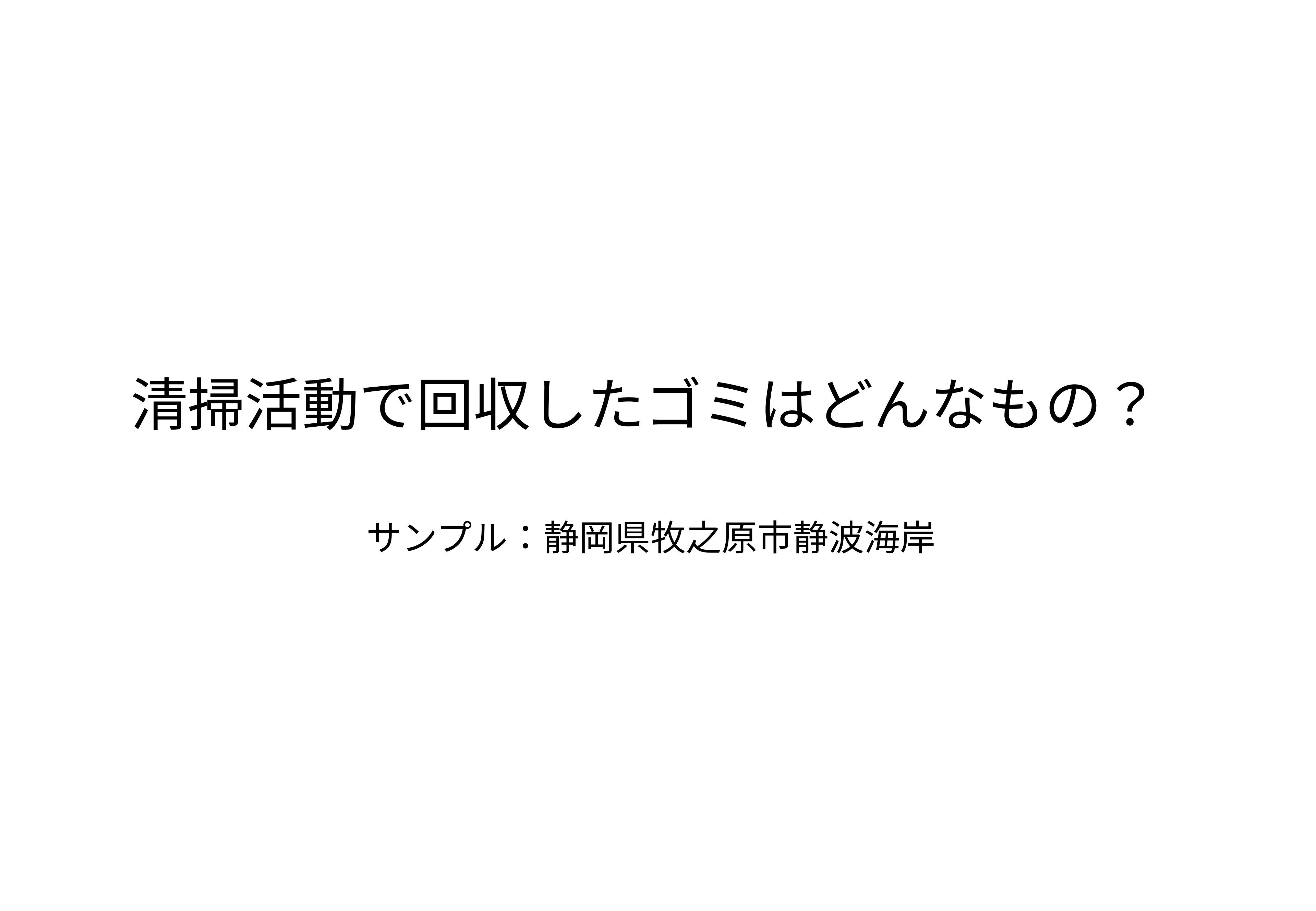

清掃活動で回収したゴミはどんなもの？
サンプル：静岡県牧之原市静波海岸